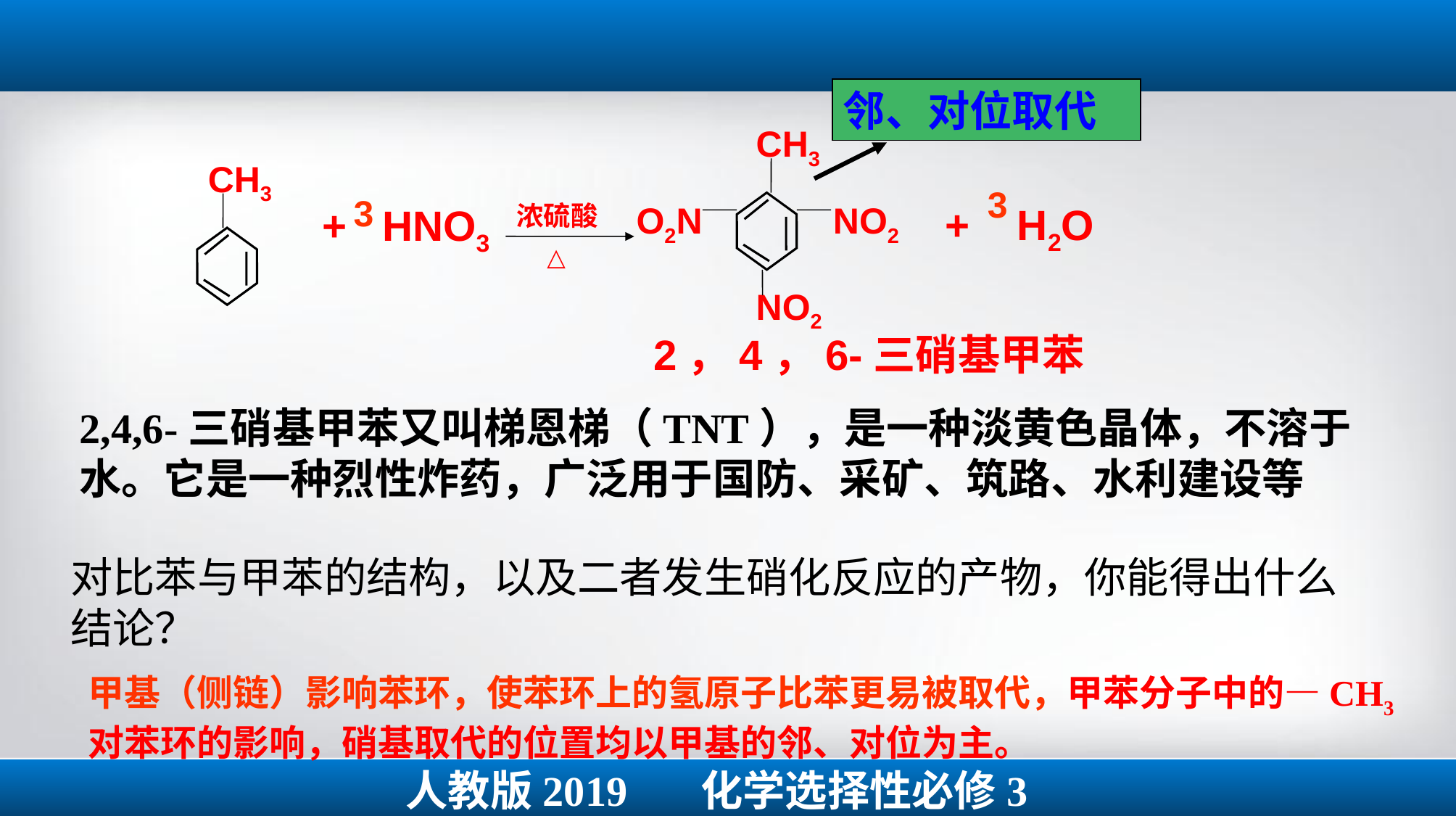

邻、对位取代

CH3

O2N

NO2

NO2
   +    H2O
CH3

3
3
 +   HNO3
浓硫酸

  △
2，4，6-三硝基甲苯
2,4,6-三硝基甲苯又叫梯恩梯（TNT），是一种淡黄色晶体，不溶于水。它是一种烈性炸药，广泛用于国防、采矿、筑路、水利建设等
对比苯与甲苯的结构，以及二者发生硝化反应的产物，你能得出什么结论？
甲基（侧链）影响苯环，使苯环上的氢原子比苯更易被取代，甲苯分子中的—CH3对苯环的影响，硝基取代的位置均以甲基的邻、对位为主。